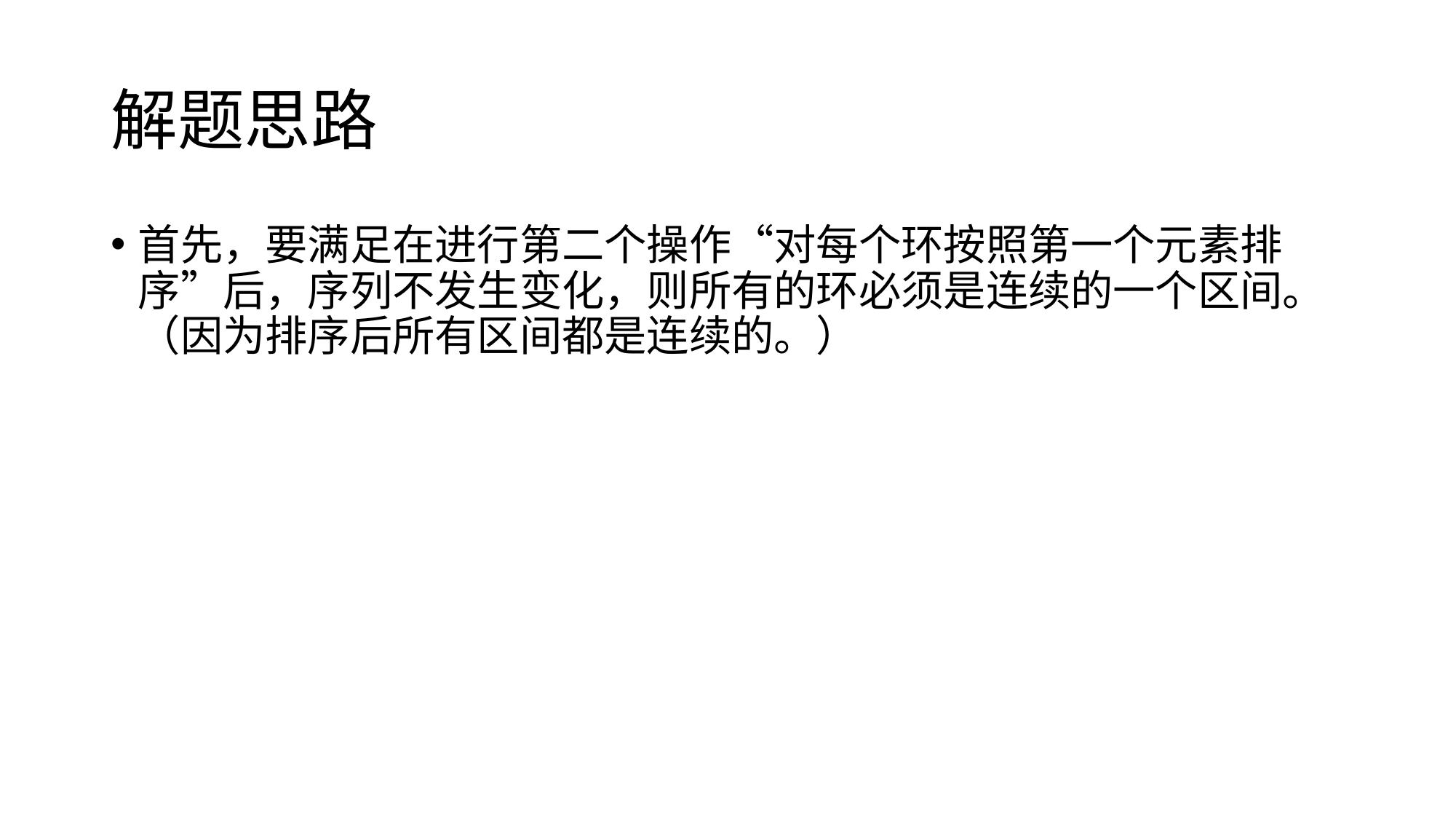

# 解题思路
首先，要满足在进行第二个操作“对每个环按照第一个元素排序”后，序列不发生变化，则所有的环必须是连续的一个区间。（因为排序后所有区间都是连续的。）